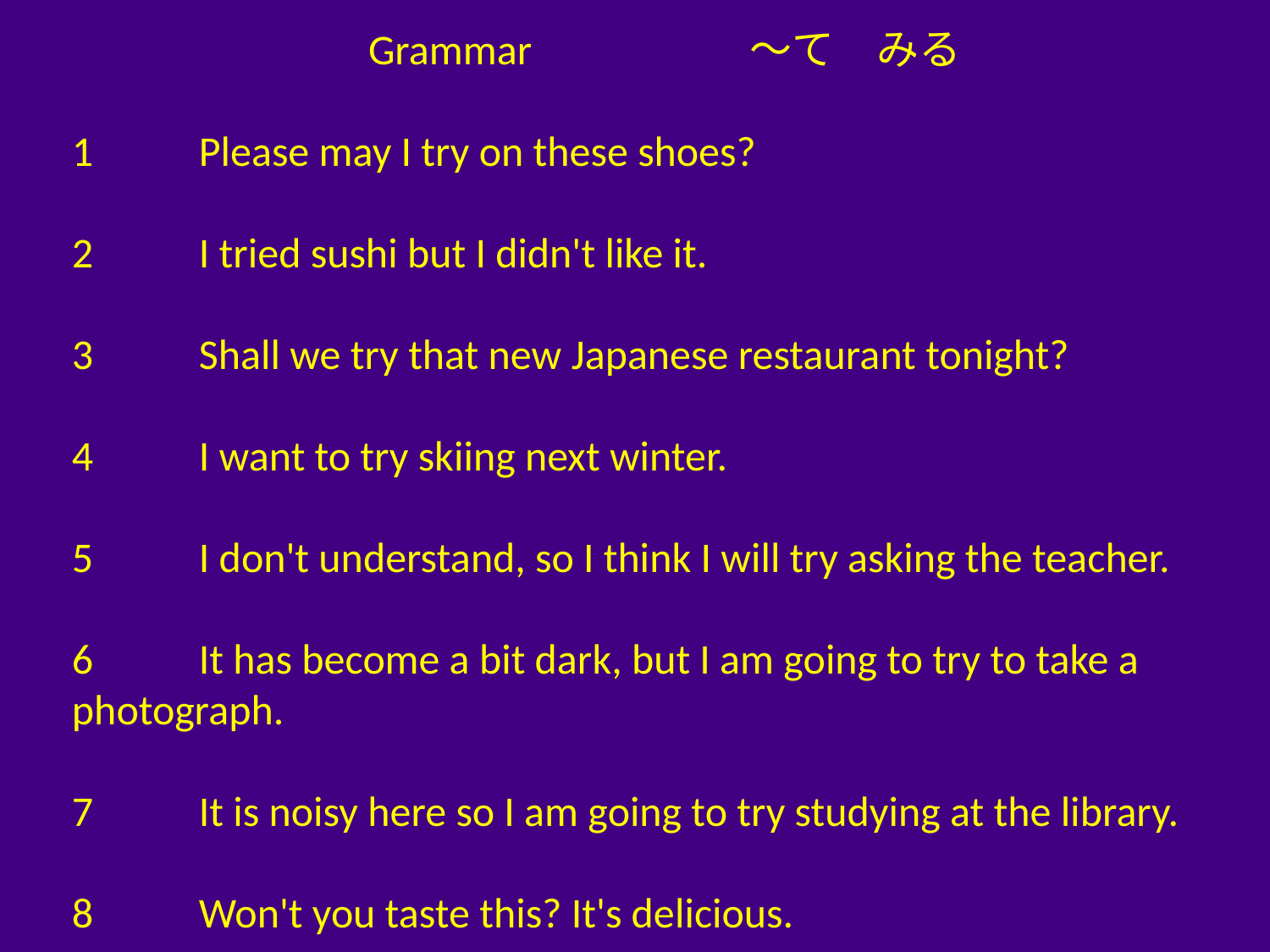

Grammar		〜て　みる

1	Please may I try on these shoes?

2	I tried sushi but I didn't like it.

3	Shall we try that new Japanese restaurant tonight?

4	I want to try skiing next winter.

5	I don't understand, so I think I will try asking the teacher.

6	It has become a bit dark, but I am going to try to take a photograph.

7	It is noisy here so I am going to try studying at the library.

8	Won't you taste this? It's delicious.